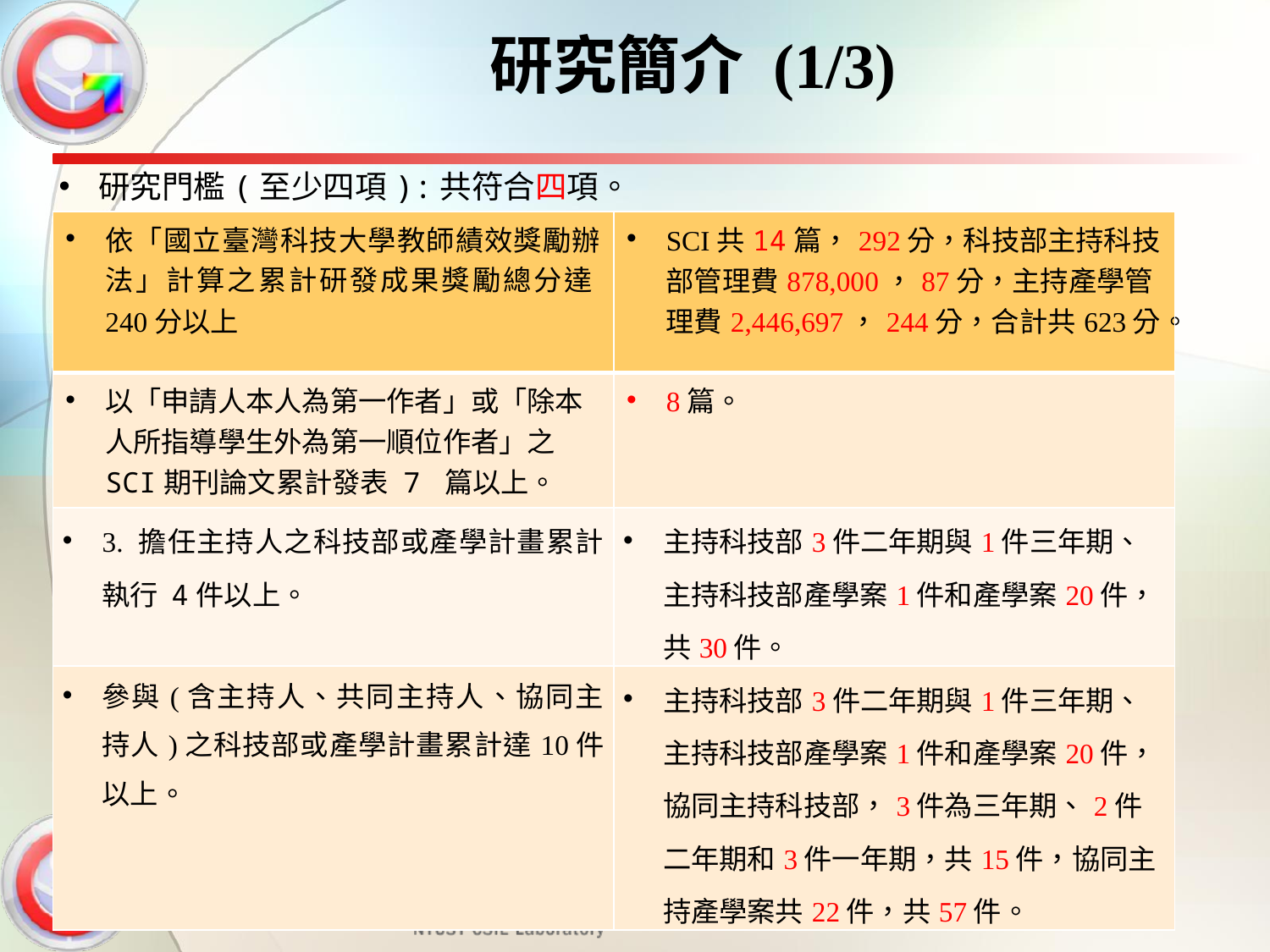

# 研究簡介 (1/3)
研究門檻(至少四項):共符合四項。
| 依「國立臺灣科技大學教師績效獎勵辦法」計算之累計研發成果獎勵總分達240分以上 | SCI共14篇，292分，科技部主持科技部管理費878,000，87分，主持產學管理費2,446,697，244分，合計共623分。 |
| --- | --- |
| 以「申請人本人為第一作者」或「除本人所指導學生外為第一順位作者」之SCI期刊論文累計發表 7 篇以上。 | 8篇。 |
| 3. 擔任主持人之科技部或產學計畫累計執行 4件以上。 | 主持科技部3件二年期與1件三年期、主持科技部產學案1件和產學案20件，共30件。 |
| 參與(含主持人、共同主持人、協同主持人)之科技部或產學計畫累計達10件以上。 | 主持科技部3件二年期與1件三年期、主持科技部產學案1件和產學案20件，協同主持科技部，3件為三年期、2件二年期和3件一年期，共15件，協同主持產學案共22件，共57件。 |